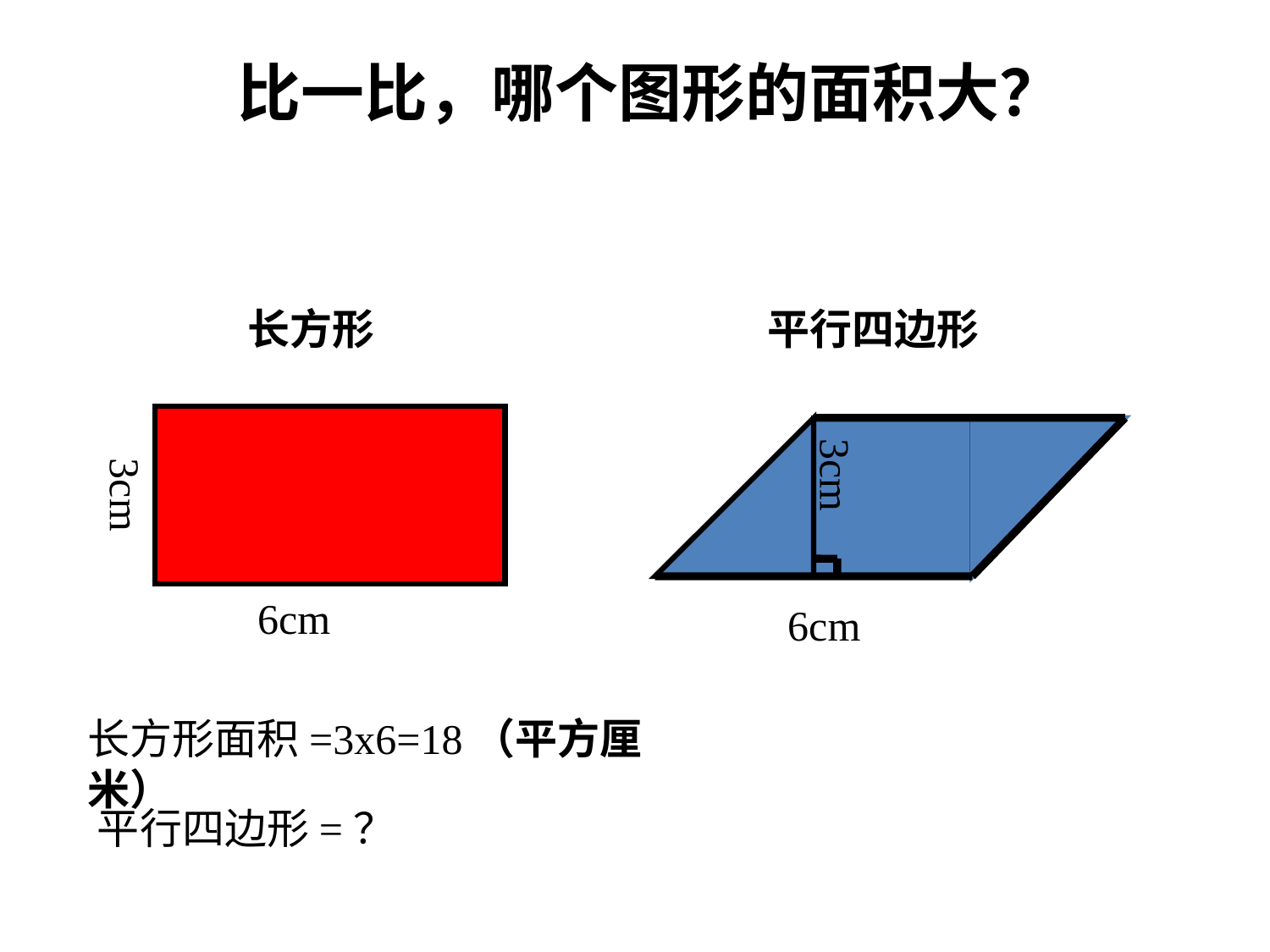

比一比，哪个图形的面积大？
长方形
平行四边形

3cm
3cm
6cm
6cm
长方形面积=3x6=18（平方厘米）
平行四边形=？